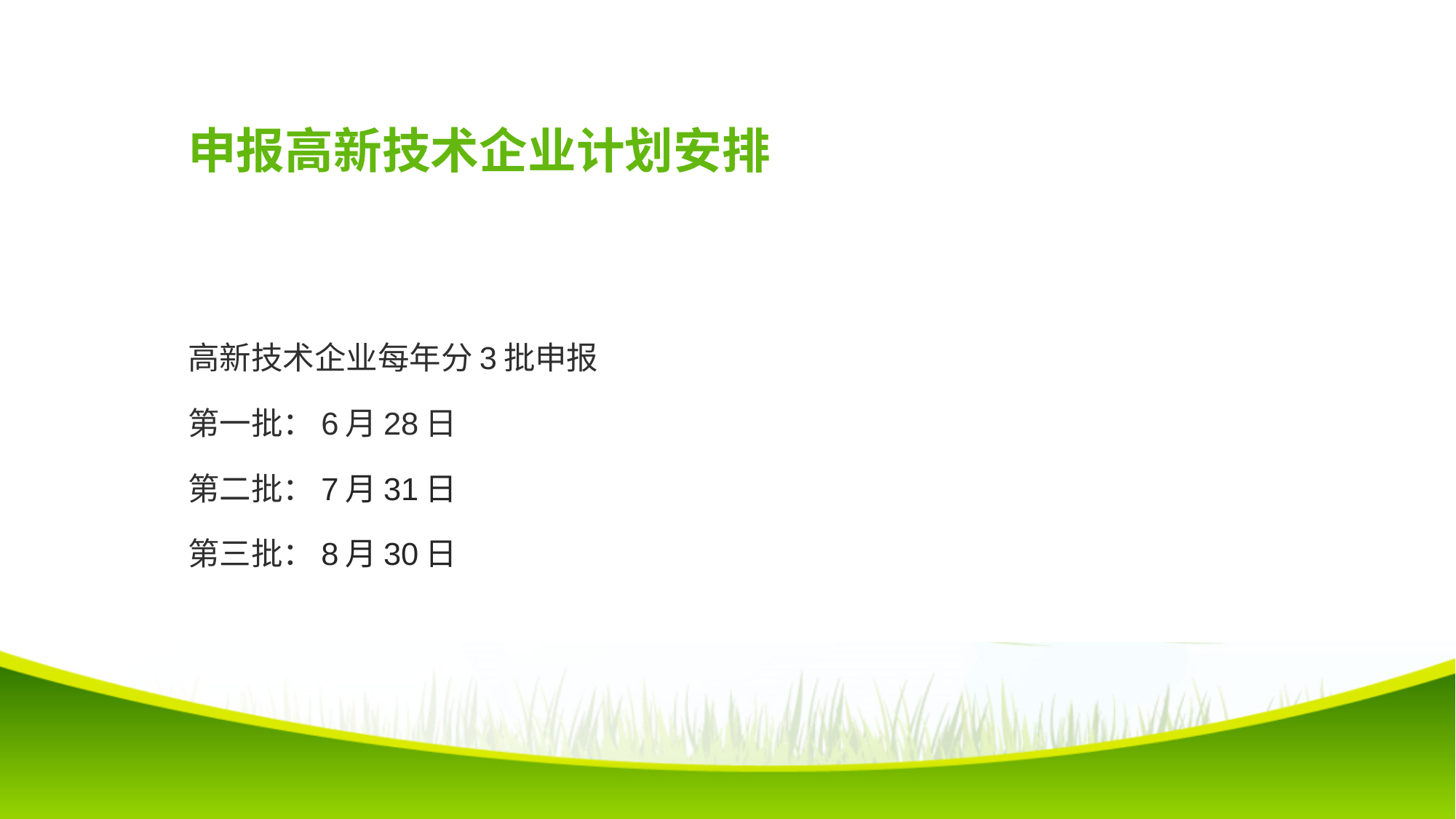

# 申报高新技术企业计划安排
高新技术企业每年分3批申报
第一批：6月28日
第二批：7月31日
第三批：8月30日